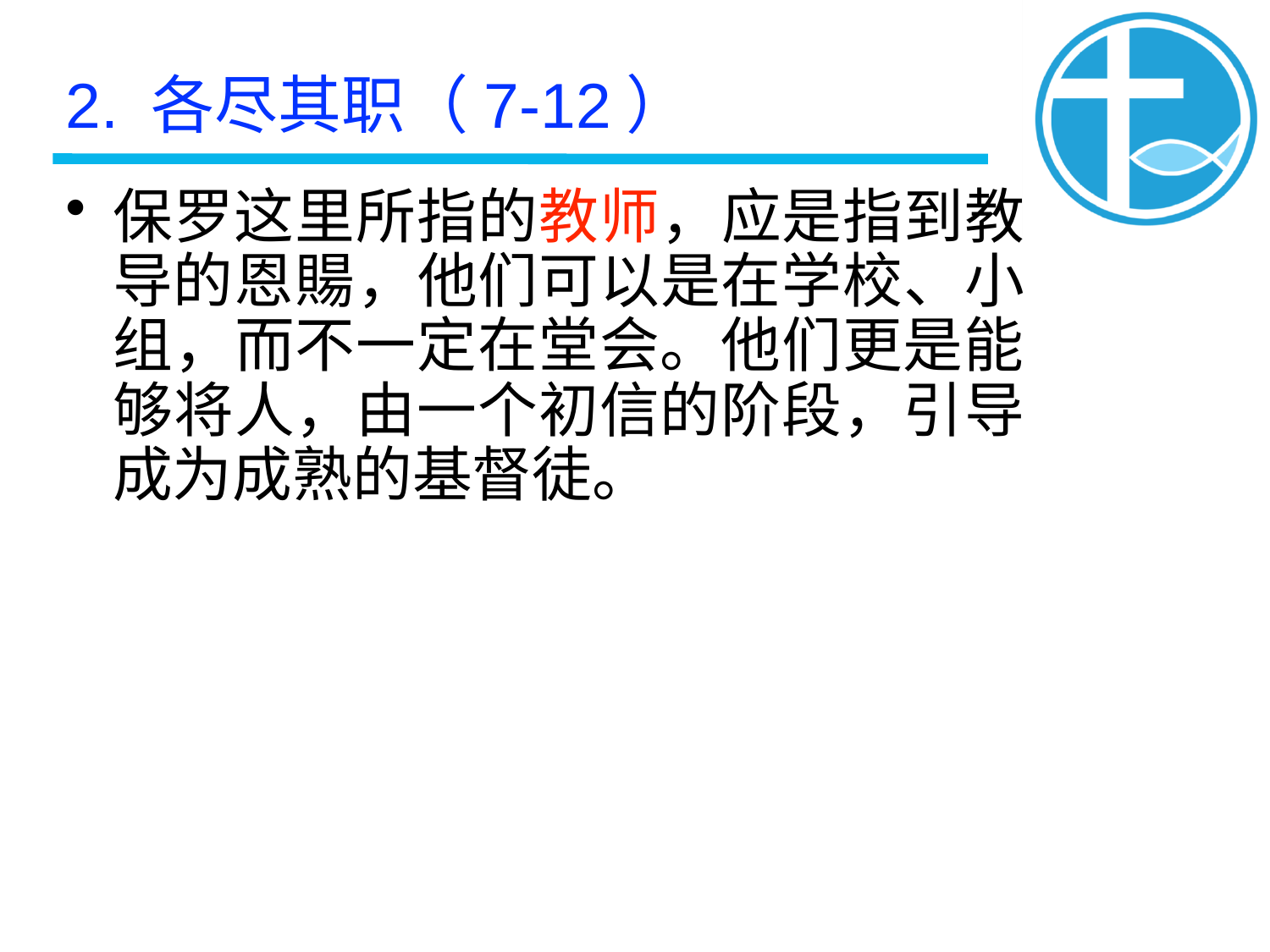

2. 各尽其职（7-12）
保罗这里所指的教师，应是指到教导的恩𧶽，他们可以是在学校、小组，而不一定在堂会。他们更是能够将人，由一个初信的阶段，引导成为成熟的基督徒。